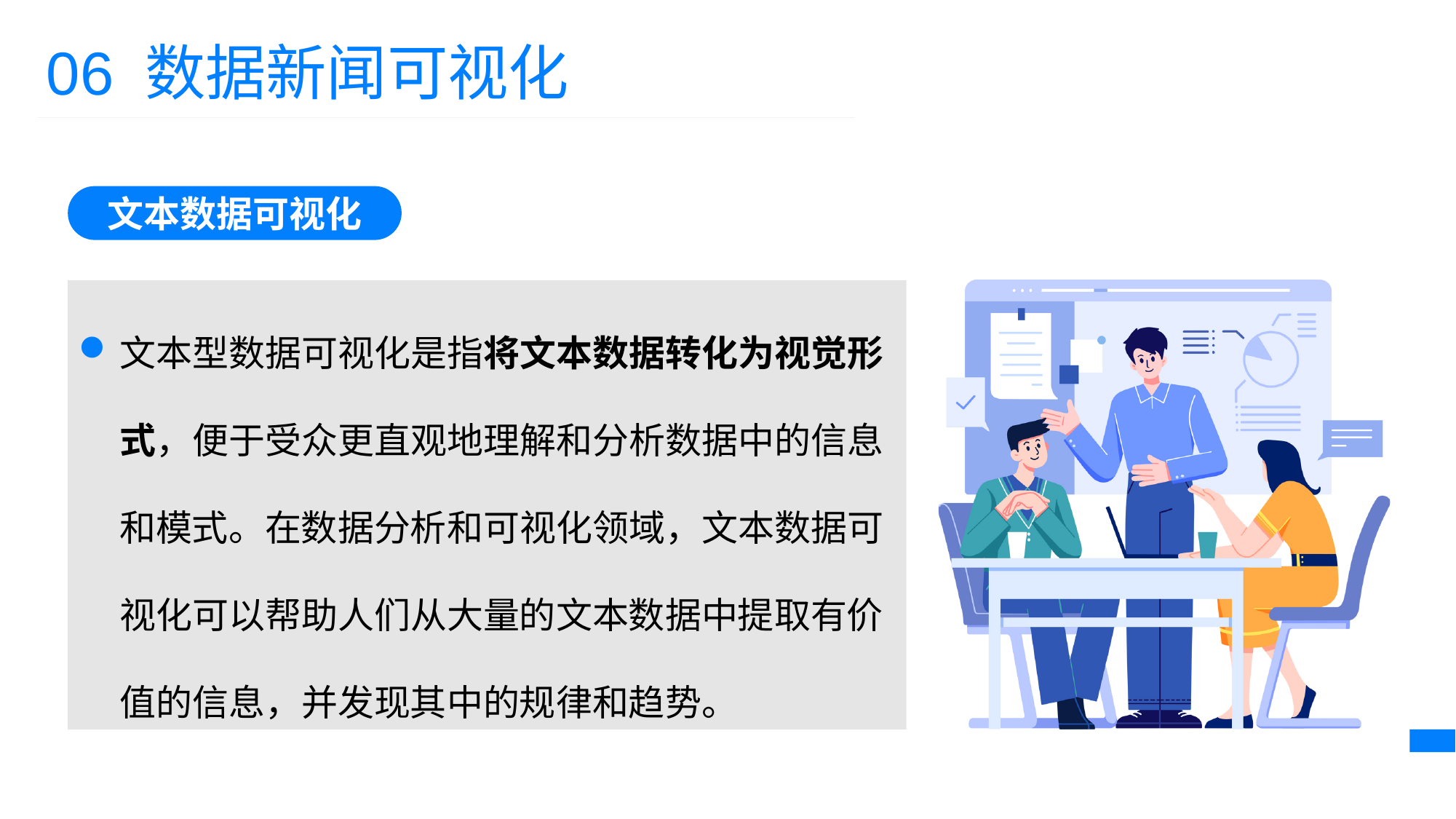

06 数据新闻可视化
文本数据可视化
文本型数据可视化是指将文本数据转化为视觉形式，便于受众更直观地理解和分析数据中的信息和模式。在数据分析和可视化领域，文本数据可视化可以帮助人们从大量的文本数据中提取有价值的信息，并发现其中的规律和趋势。